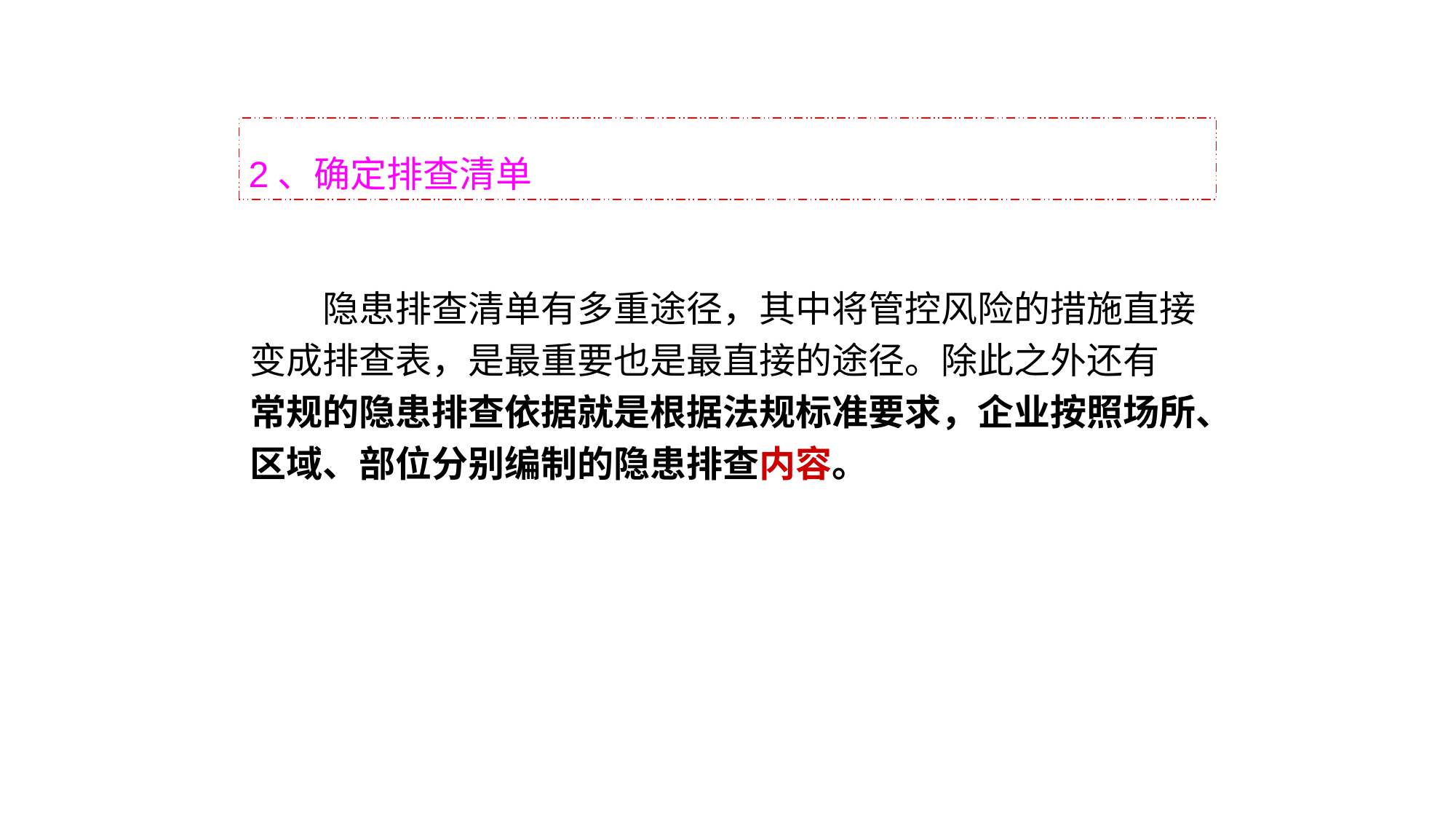

2、确定排查清单
　　隐患排查清单有多重途径，其中将管控风险的措施直接变成排查表，是最重要也是最直接的途径。除此之外还有
常规的隐患排查依据就是根据法规标准要求，企业按照场所、区域、部位分别编制的隐患排查内容。